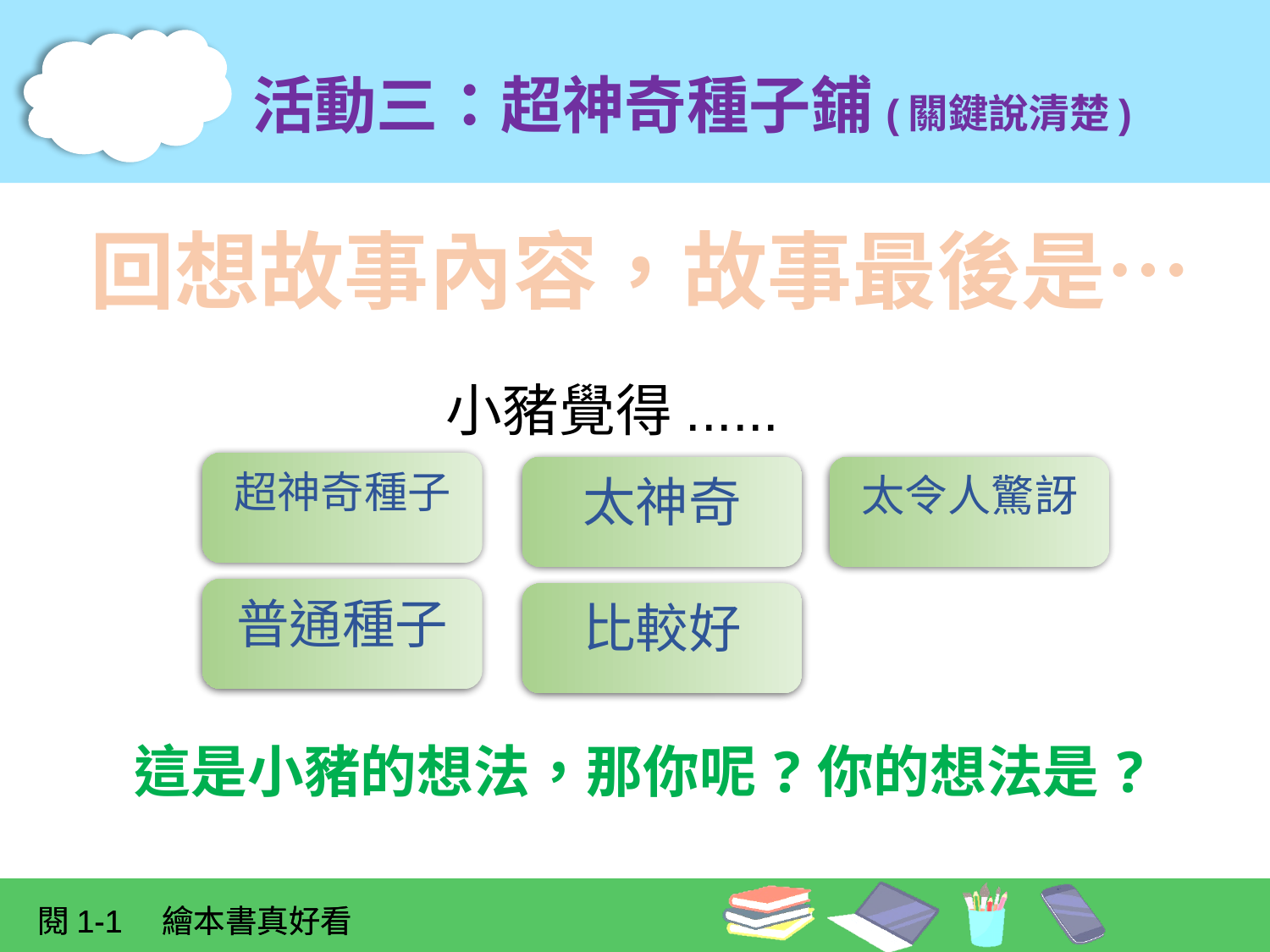

活動三：超神奇種子鋪(關鍵說清楚)
回想故事內容，故事最後是…
超神奇種子
小豬覺得......
太神奇
太令人驚訝
普通種子
比較好
這是小豬的想法，那你呢?你的想法是?